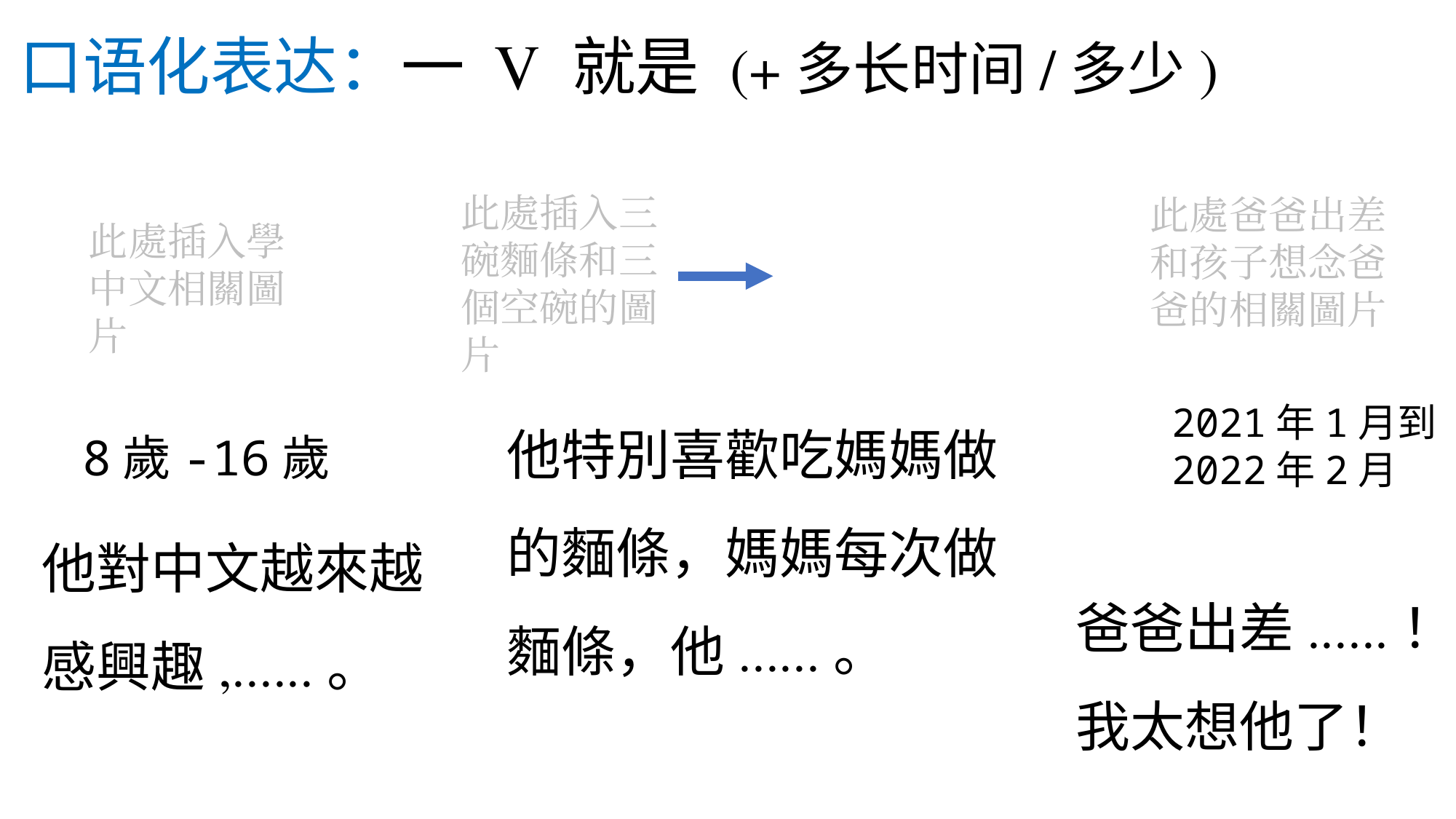

# 口语化表达：一 V 就是 (+多长时间/多少)
此處插入三碗麵條和三個空碗的圖片
此處爸爸出差和孩子想念爸爸的相關圖片
此處插入學中文相關圖片
他特別喜歡吃媽媽做的麵條，媽媽每次做麵條，他......。
2021年1月到
2022年2月
8歲-16歲
他對中文越來越感興趣,......。
爸爸出差......！我太想他了！